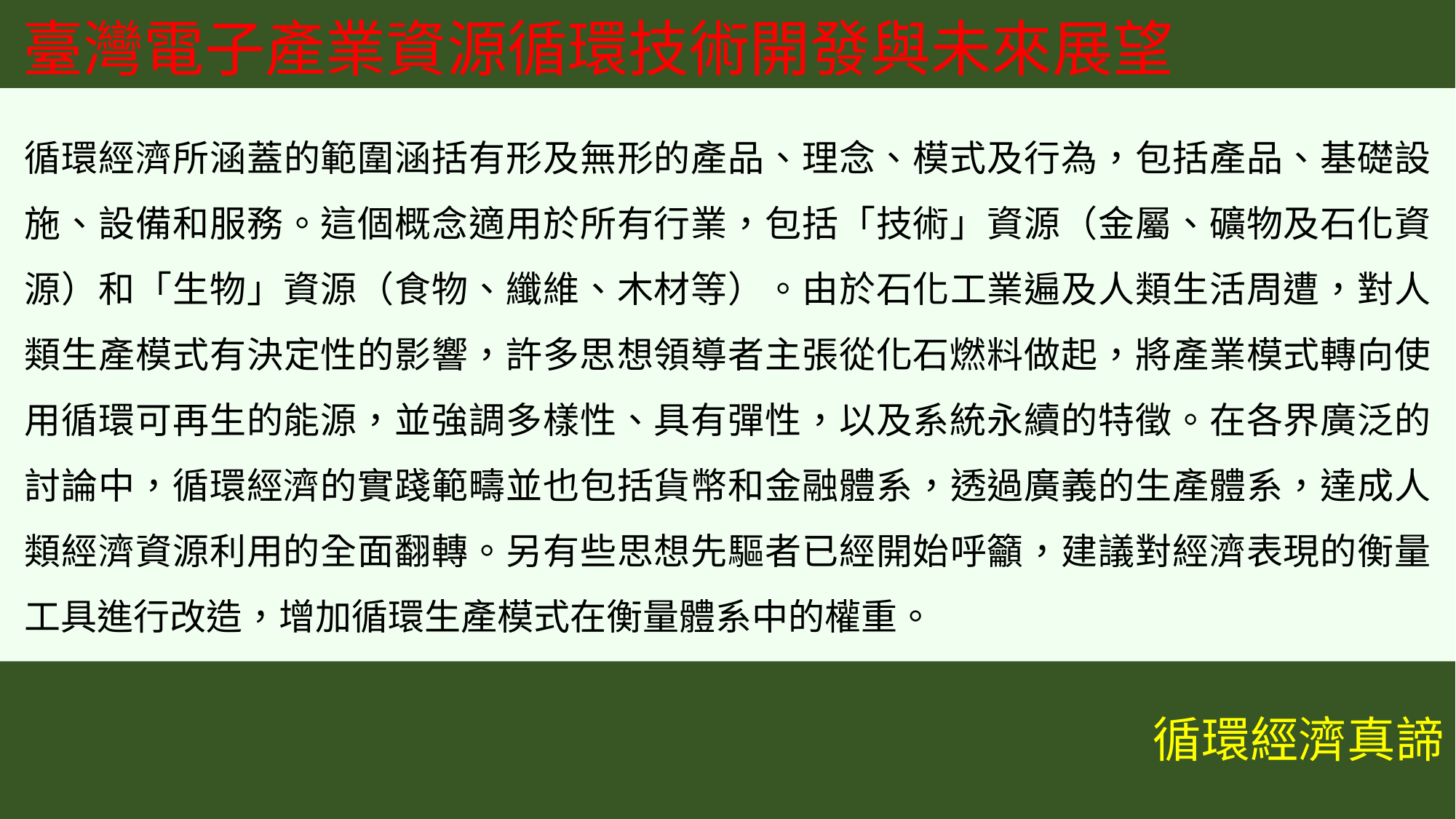

臺灣電子產業資源循環技術開發與未來展望
循環經濟所涵蓋的範圍涵括有形及無形的產品、理念、模式及行為，包括產品、基礎設施、設備和服務。這個概念適用於所有行業，包括「技術」資源（金屬、礦物及石化資源）和「生物」資源（食物、纖維、木材等）。由於石化工業遍及人類生活周遭，對人類生產模式有決定性的影響，許多思想領導者主張從化石燃料做起，將產業模式轉向使用循環可再生的能源，並強調多樣性、具有彈性，以及系統永續的特徵。在各界廣泛的討論中，循環經濟的實踐範疇並也包括貨幣和金融體系，透過廣義的生產體系，達成人類經濟資源利用的全面翻轉。另有些思想先驅者已經開始呼籲，建議對經濟表現的衡量工具進行改造，增加循環生產模式在衡量體系中的權重。
循環經濟真諦